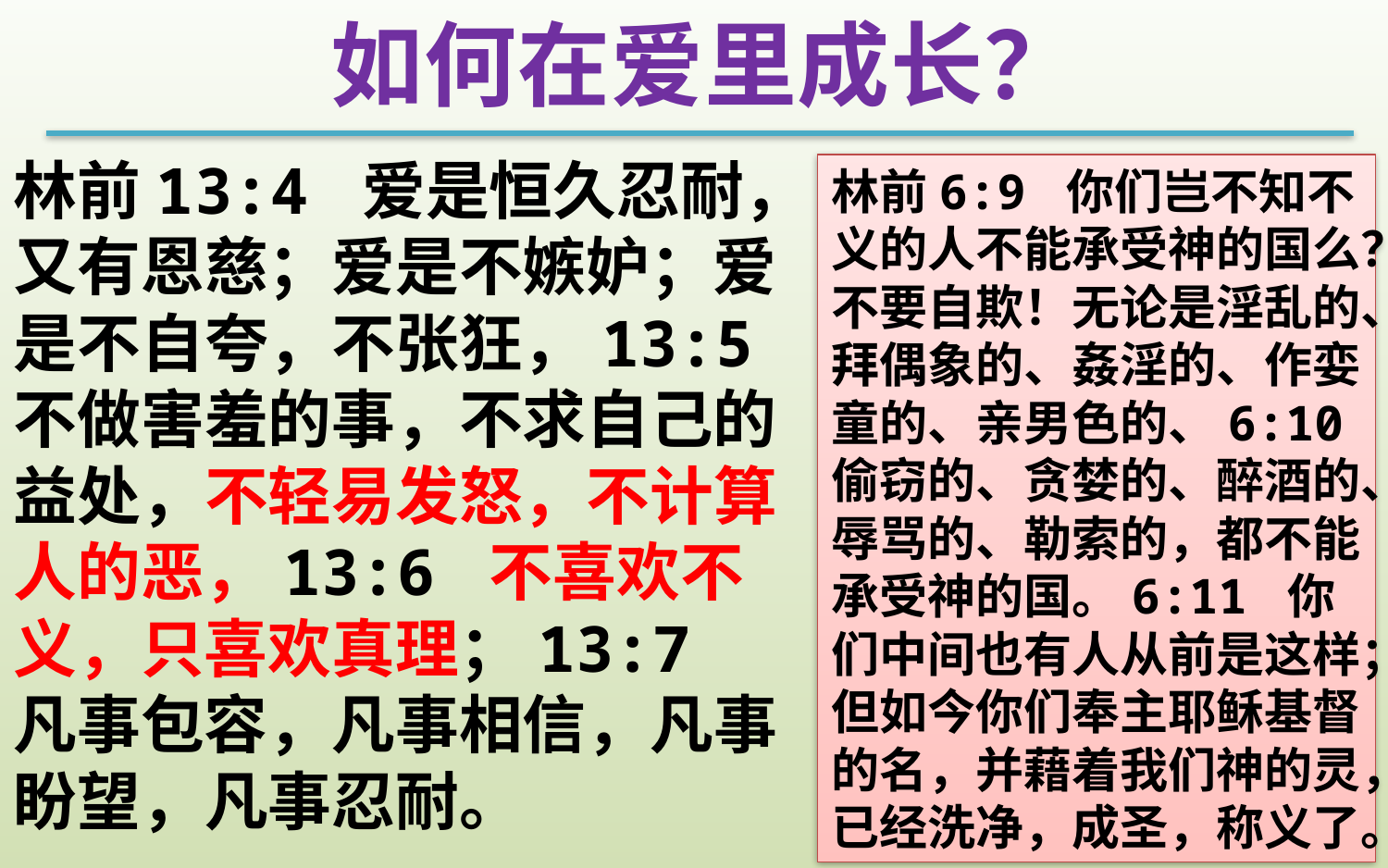

如何在爱里成长？
林前13:4 爱是恒久忍耐，又有恩慈；爱是不嫉妒；爱是不自夸，不张狂，13:5 不做害羞的事，不求自己的益处，不轻易发怒，不计算人的恶，13:6 不喜欢不义，只喜欢真理；13:7 凡事包容，凡事相信，凡事盼望，凡事忍耐。
林前6:9 你们岂不知不义的人不能承受神的国么？不要自欺！无论是淫乱的、拜偶象的、姦淫的、作娈童的、亲男色的、6:10 偷窃的、贪婪的、醉酒的、辱骂的、勒索的，都不能承受神的国。6:11 你们中间也有人从前是这样；但如今你们奉主耶稣基督的名，并藉着我们神的灵，已经洗净，成圣，称义了。